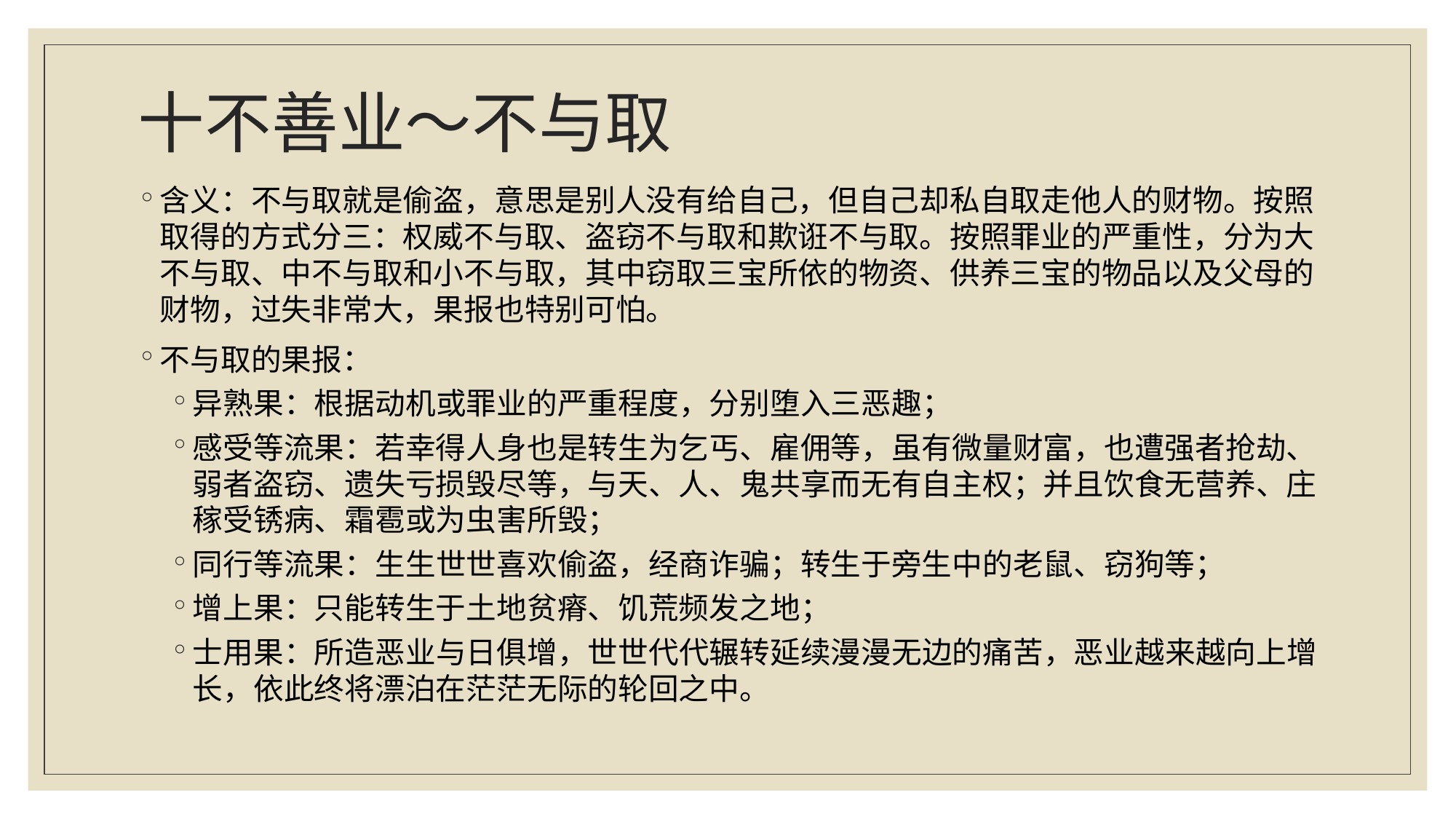

# 十不善业～不与取
含义：不与取就是偷盗，意思是别人没有给自己，但自己却私自取走他人的财物。按照取得的方式分三：权威不与取、盗窃不与取和欺诳不与取。按照罪业的严重性，分为大不与取、中不与取和小不与取，其中窃取三宝所依的物资、供养三宝的物品以及父母的财物，过失非常大，果报也特别可怕。
不与取的果报：
异熟果：根据动机或罪业的严重程度，分别堕入三恶趣；
感受等流果：若幸得人身也是转生为乞丐、雇佣等，虽有微量财富，也遭强者抢劫、弱者盗窃、遗失亏损毁尽等，与天、人、鬼共享而无有自主权；并且饮食无营养、庄稼受锈病、霜雹或为虫害所毁；
同行等流果：生生世世喜欢偷盗，经商诈骗；转生于旁生中的老鼠、窃狗等；
增上果：只能转生于土地贫瘠、饥荒频发之地；
士用果：所造恶业与日俱增，世世代代辗转延续漫漫无边的痛苦，恶业越来越向上增长，依此终将漂泊在茫茫无际的轮回之中。